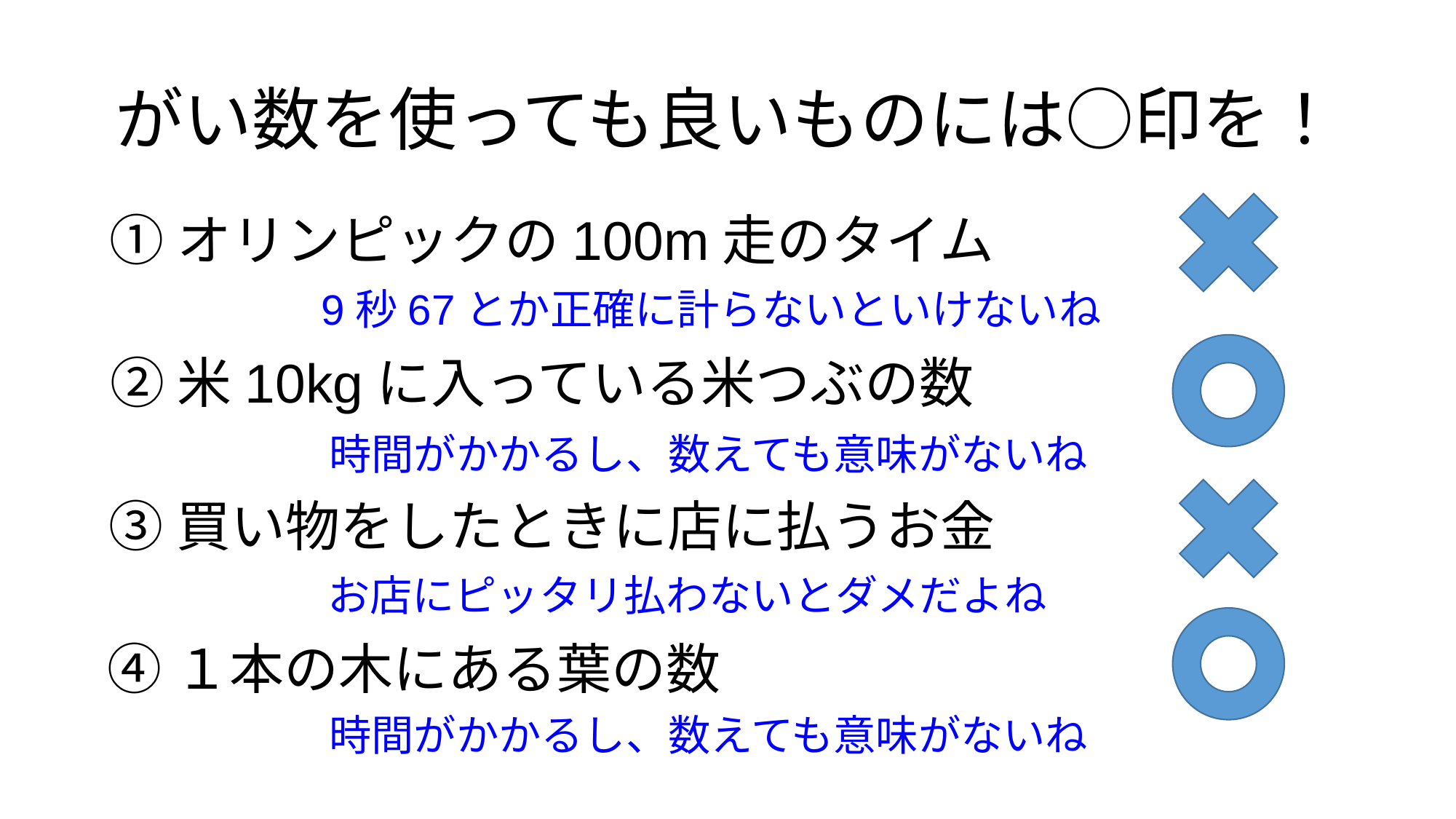

# がい数を使っても良いものには○印を！

①オリンピックの100m走のタイム
9秒67とか正確に計らないといけないね

②米10kgに入っている米つぶの数
時間がかかるし、数えても意味がないね

③買い物をしたときに店に払うお金
お店にピッタリ払わないとダメだよね

④１本の木にある葉の数
時間がかかるし、数えても意味がないね